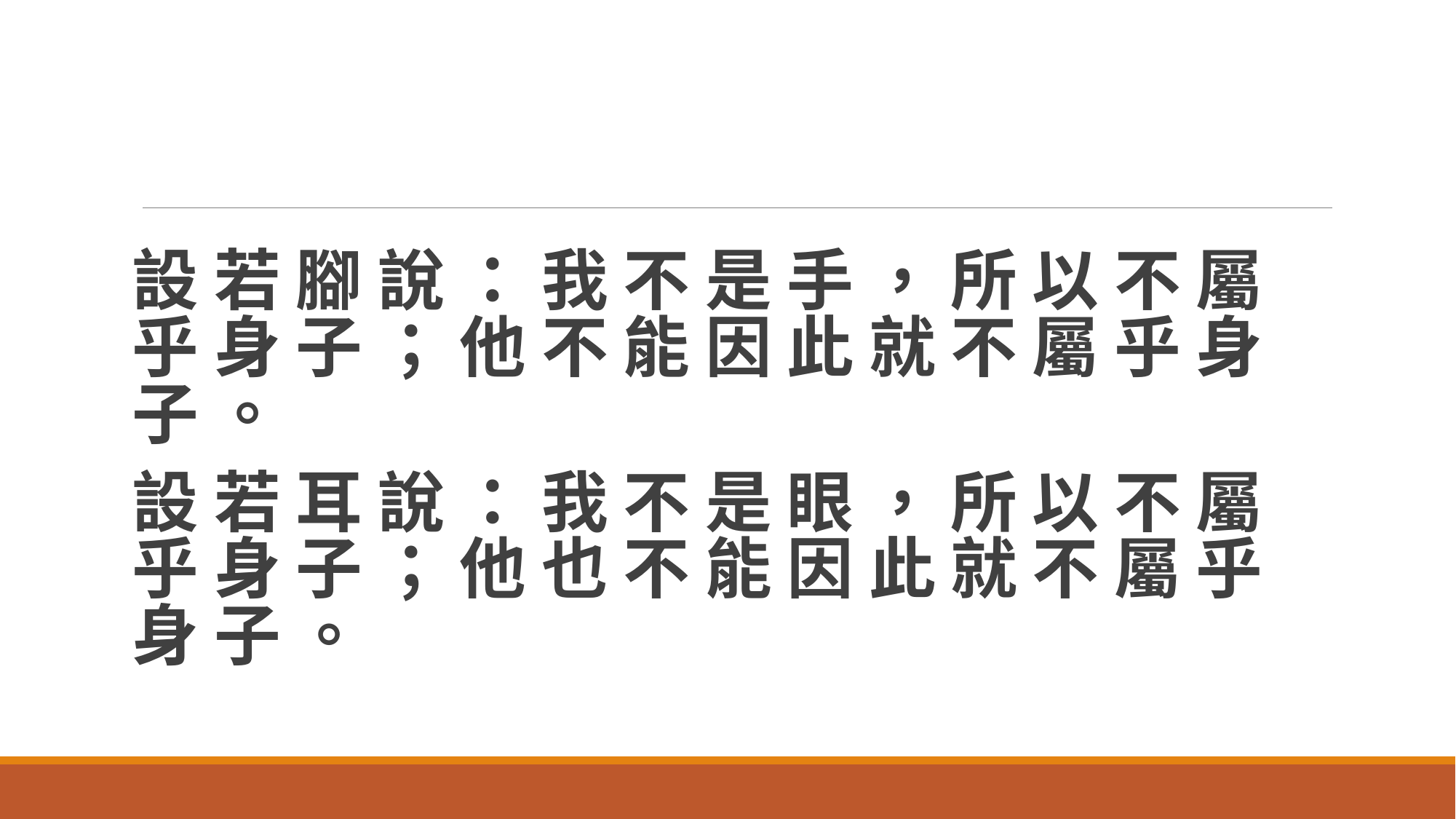

#
設 若 腳 說 ： 我 不 是 手 ， 所 以 不 屬 乎 身 子 ； 他 不 能 因 此 就 不 屬 乎 身 子 。
設 若 耳 說 ： 我 不 是 眼 ， 所 以 不 屬 乎 身 子 ； 他 也 不 能 因 此 就 不 屬 乎 身 子 。